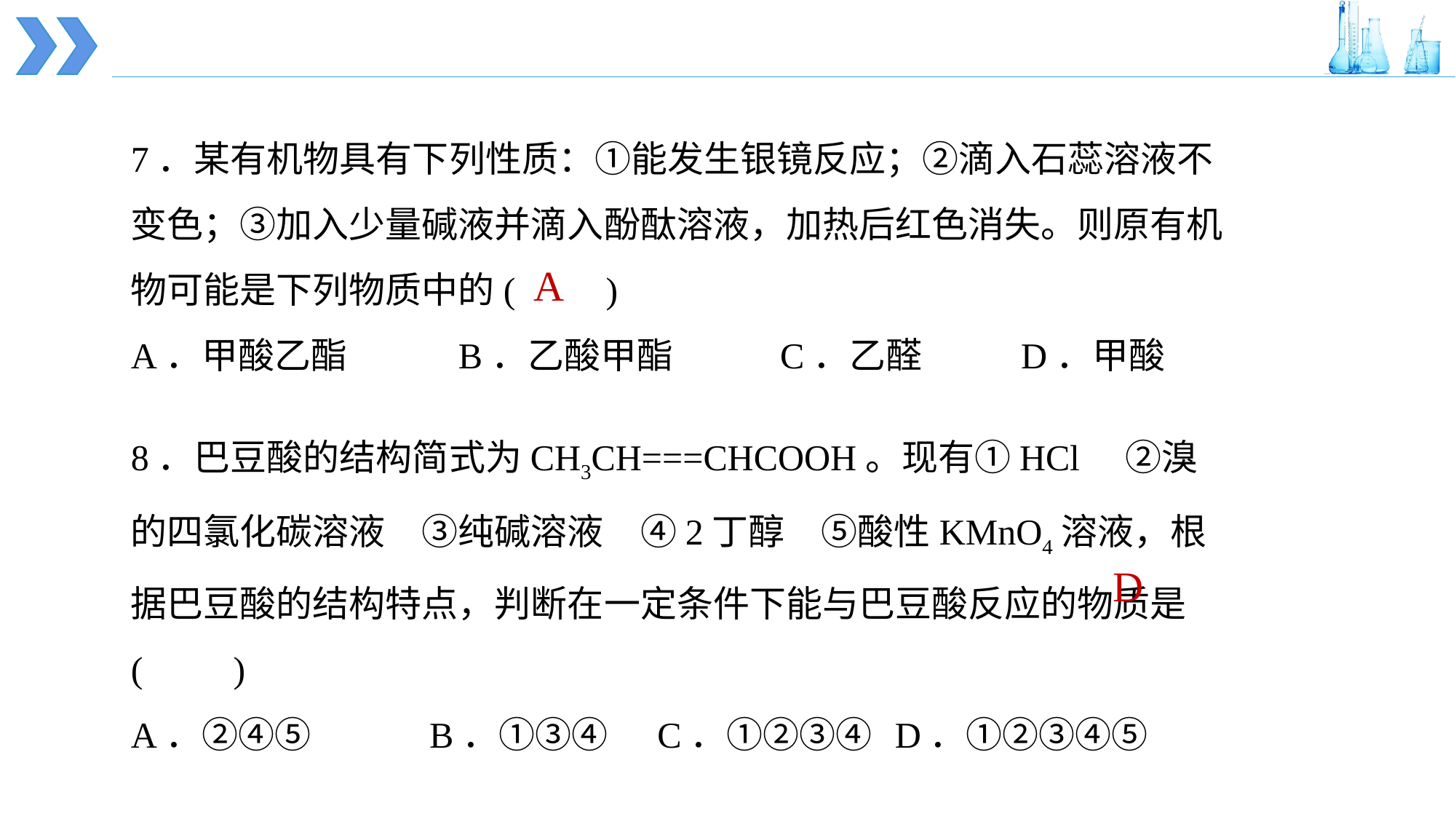

7．某有机物具有下列性质：①能发生银镜反应；②滴入石蕊溶液不变色；③加入少量碱液并滴入酚酞溶液，加热后红色消失。则原有机物可能是下列物质中的(　　)
A．甲酸乙酯　　　	B．乙酸甲酯            C．乙醛  	 D．甲酸
A
8．巴豆酸的结构简式为CH3CH===CHCOOH。现有①HCl　②溴的四氯化碳溶液　③纯碱溶液　④2­丁醇　⑤酸性KMnO4溶液，根据巴豆酸的结构特点，判断在一定条件下能与巴豆酸反应的物质是(　　)
A．②④⑤　　　B．①③④     C．①②③④  	D．①②③④⑤
D